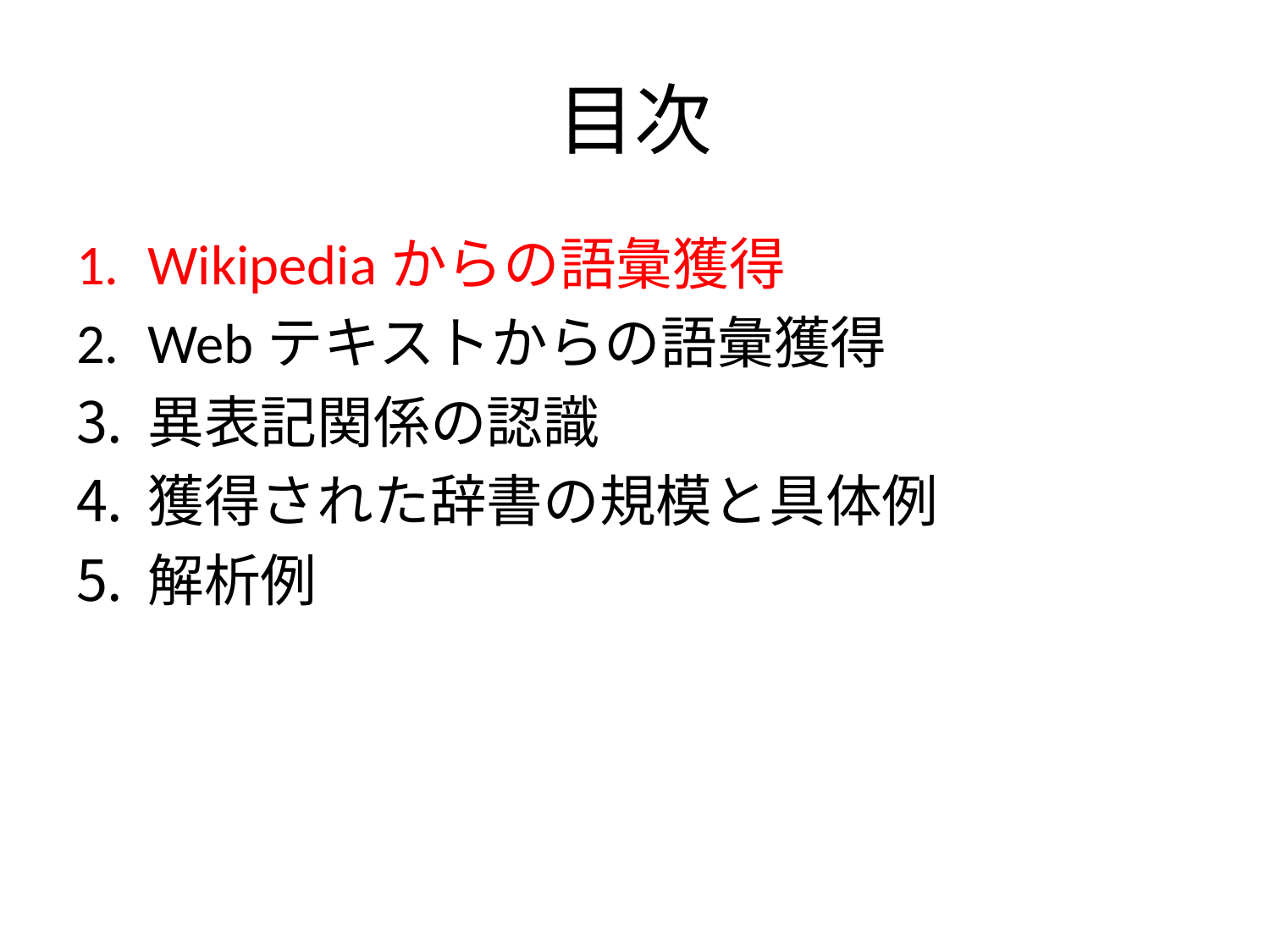

# 目次
Wikipediaからの語彙獲得
Webテキストからの語彙獲得
異表記関係の認識
獲得された辞書の規模と具体例
解析例